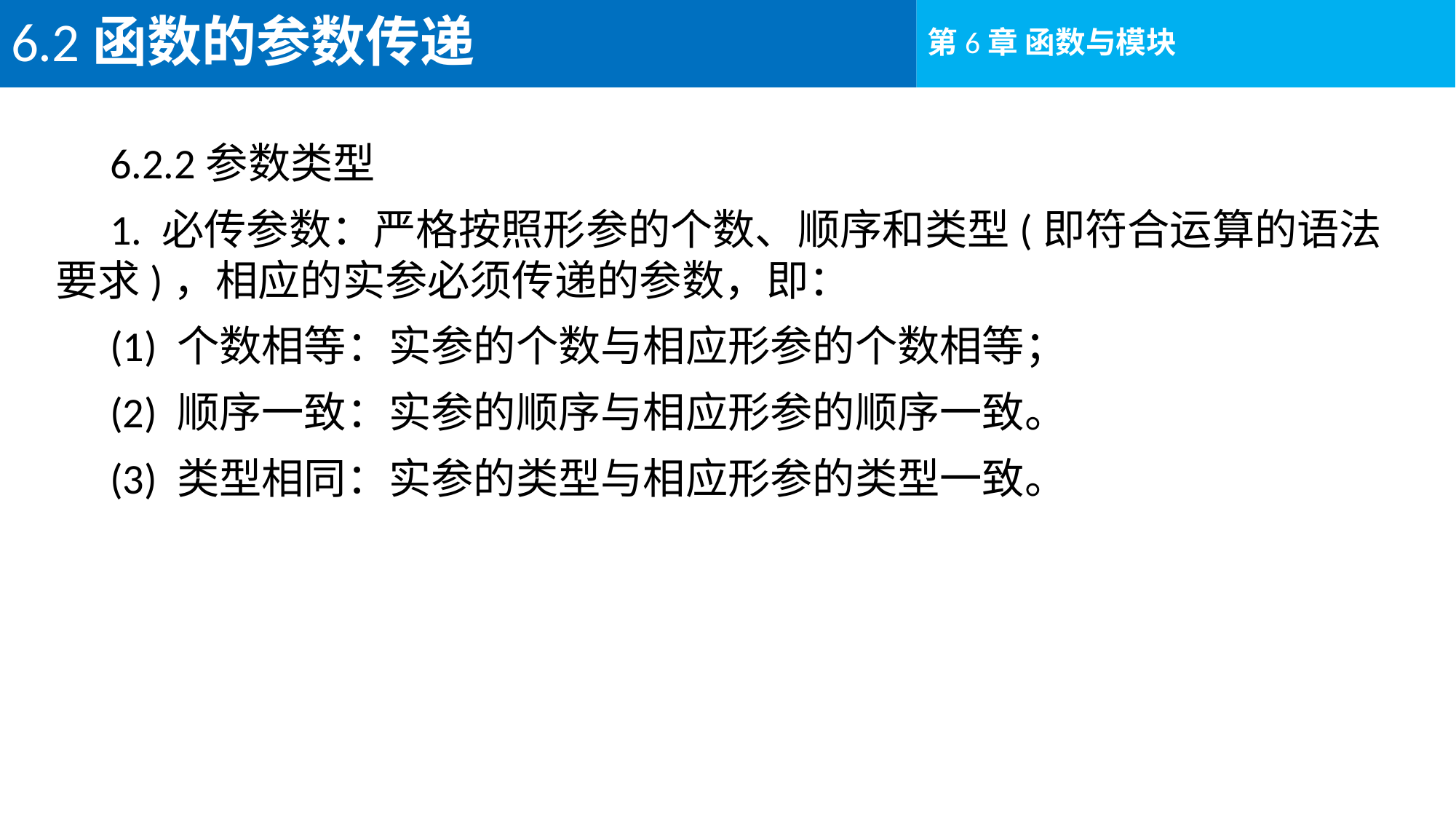

# 6.2函数的参数传递
6.2.2参数类型
1. 必传参数：严格按照形参的个数、顺序和类型(即符合运算的语法要求)，相应的实参必须传递的参数，即：
(1) 个数相等：实参的个数与相应形参的个数相等；
(2) 顺序一致：实参的顺序与相应形参的顺序一致。
(3) 类型相同：实参的类型与相应形参的类型一致。